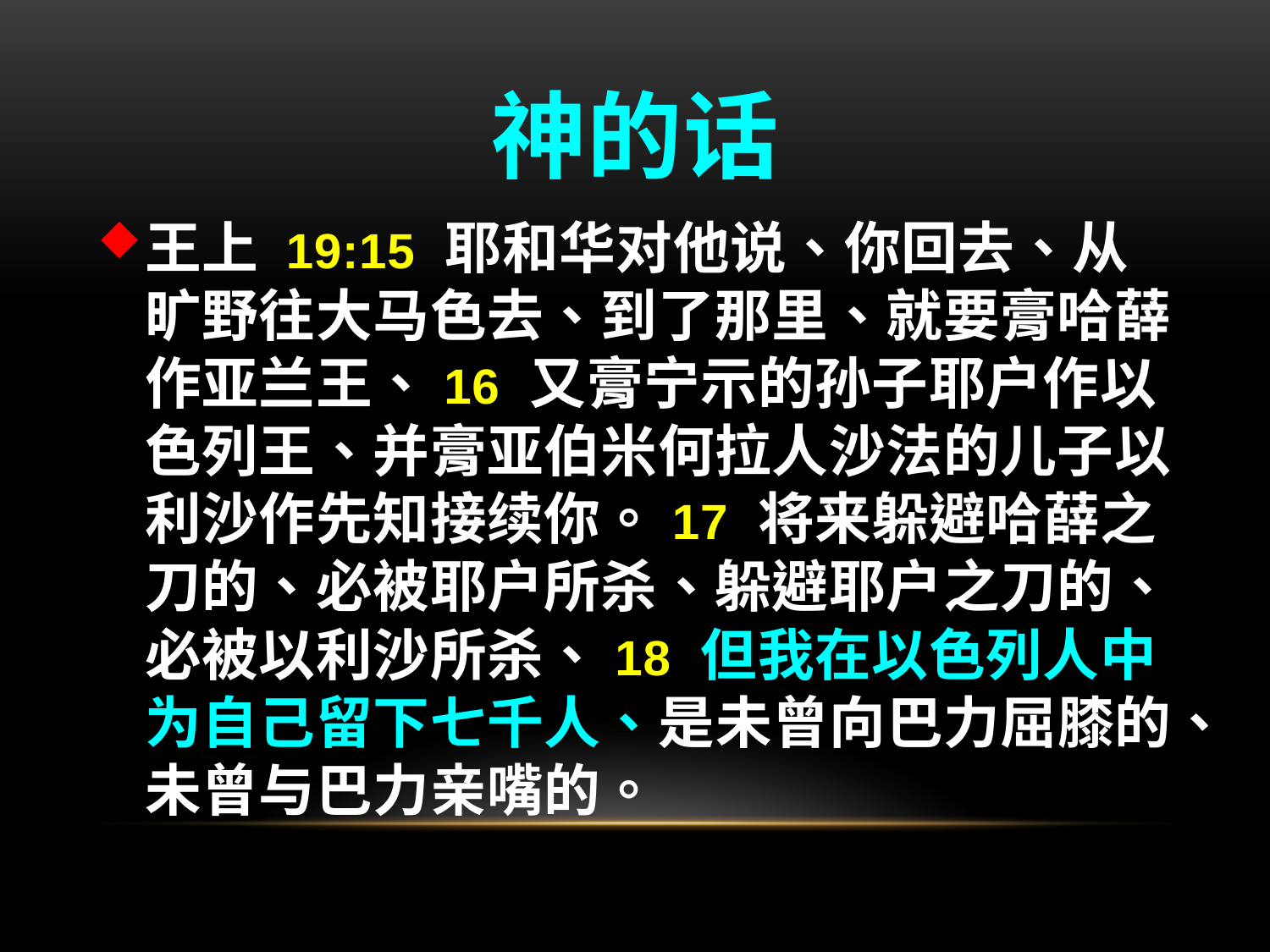

# 神的话
王上 19:15 耶和华对他说、你回去、从旷野往大马色去、到了那里、就要膏哈薛作亚兰王、16 又膏宁示的孙子耶户作以色列王、并膏亚伯米何拉人沙法的儿子以利沙作先知接续你。17 将来躲避哈薛之刀的、必被耶户所杀、躲避耶户之刀的、必被以利沙所杀、18 但我在以色列人中为自己留下七千人、是未曾向巴力屈膝的、未曾与巴力亲嘴的。